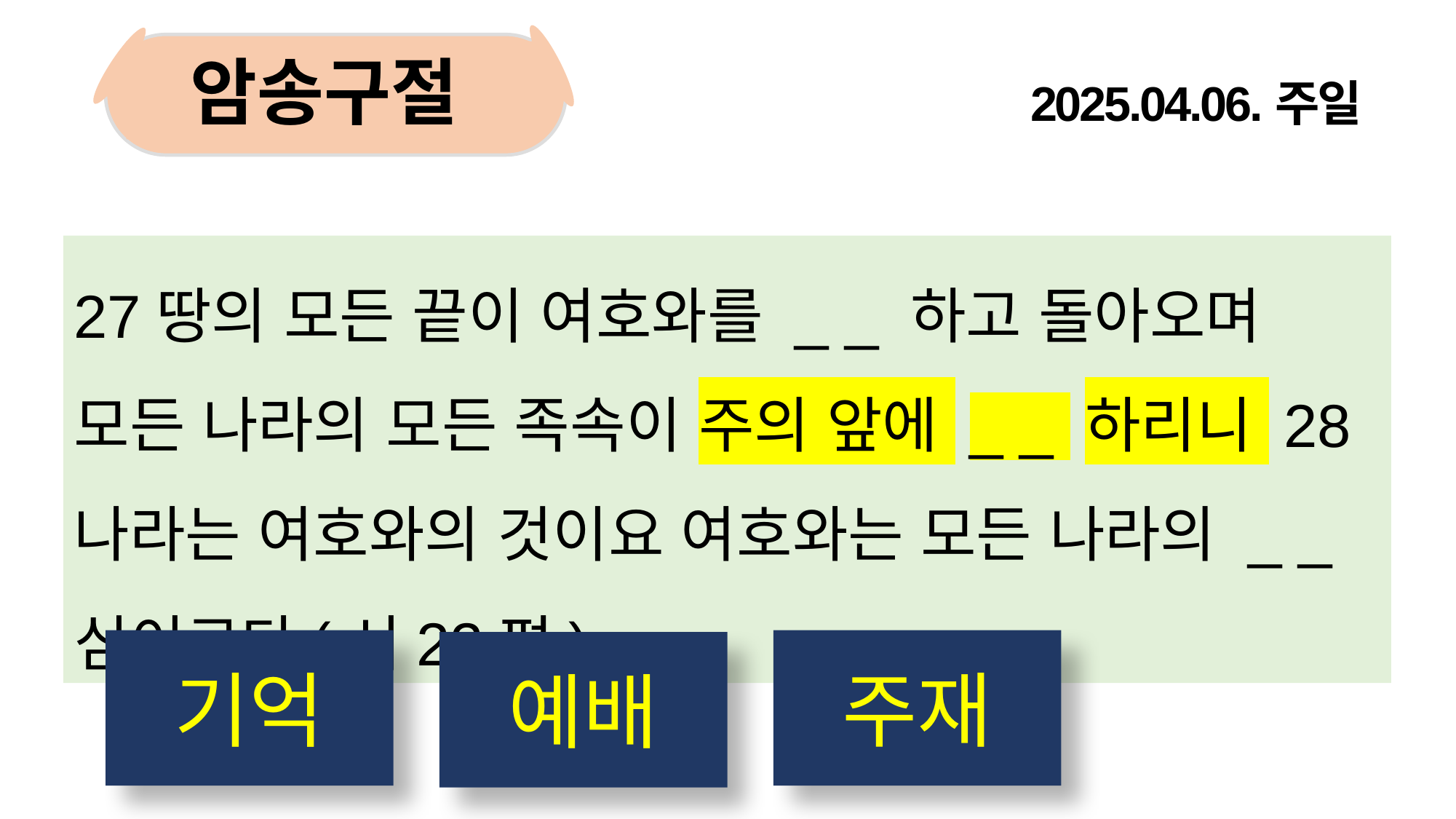

암송구절
2025.04.06.주일

27땅의 모든 끝이 여호와를 _ _ 하고 돌아오며 모든 나라의 모든 족속이 주의 앞에 _ _ 하리니 28나라는 여호와의 것이요 여호와는 모든 나라의 _ _ 심이로다(시22편)
기억
주재
예배